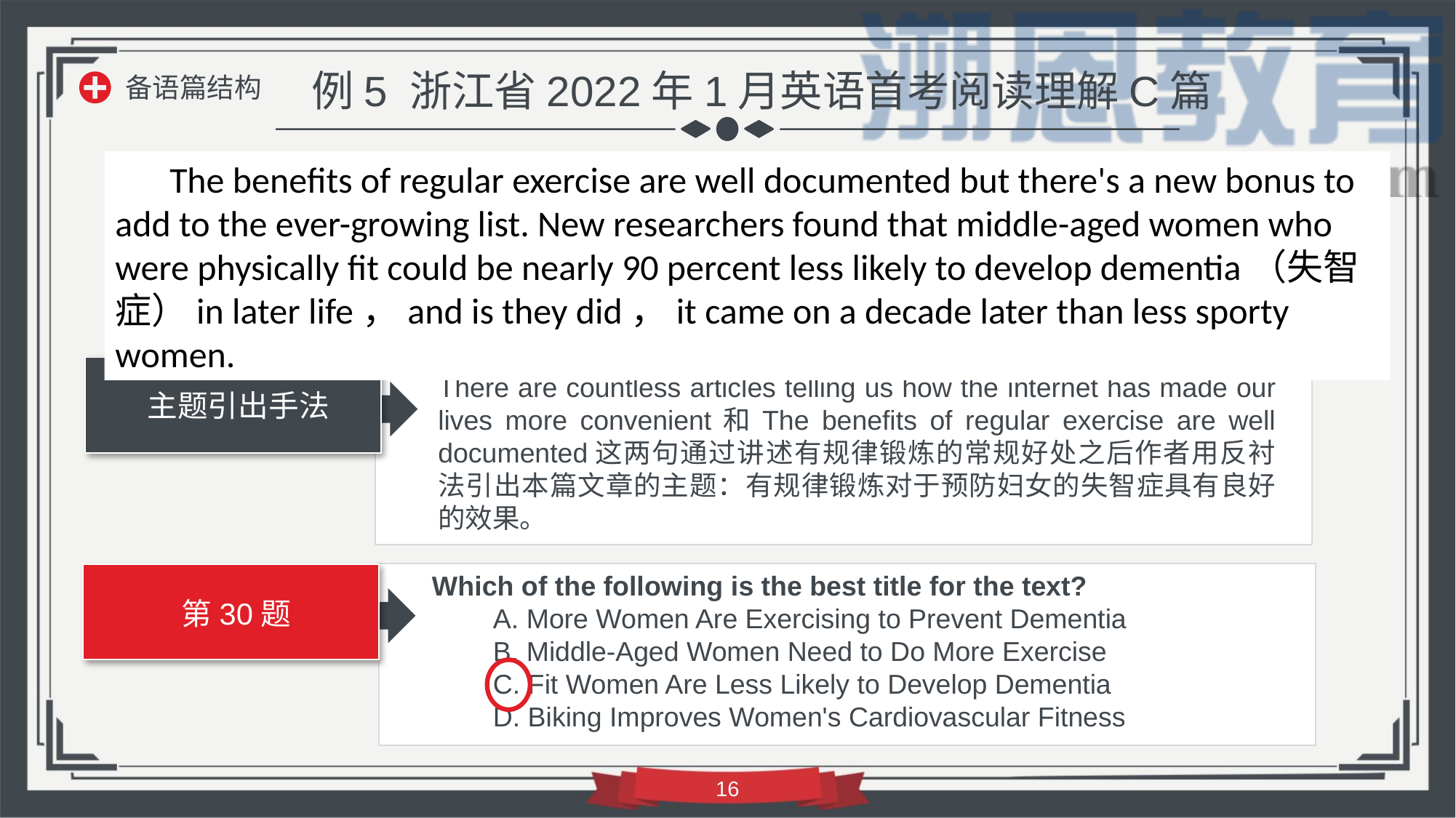

例5 浙江省2022年1月英语首考阅读理解C篇
备语篇结构

The benefits of regular exercise are well documented but there's a new bonus to add to the ever-growing list. New researchers found that middle-aged women who were physically fit could be nearly 90 percent less likely to develop dementia（失智症）in later life，and is they did，it came on a decade later than less sporty women.

There are countless articles telling us how the internet has made our lives more convenient和The benefits of regular exercise are well documented这两句通过讲述有规律锻炼的常规好处之后作者用反衬法引出本篇文章的主题：有规律锻炼对于预防妇女的失智症具有良好的效果。
主题引出手法

Which of the following is the best title for the text?
        A. More Women Are Exercising to Prevent Dementia
        B. Middle-Aged Women Need to Do More Exercise
        C. Fit Women Are Less Likely to Develop Dementia
        D. Biking Improves Women's Cardiovascular Fitness

第30题